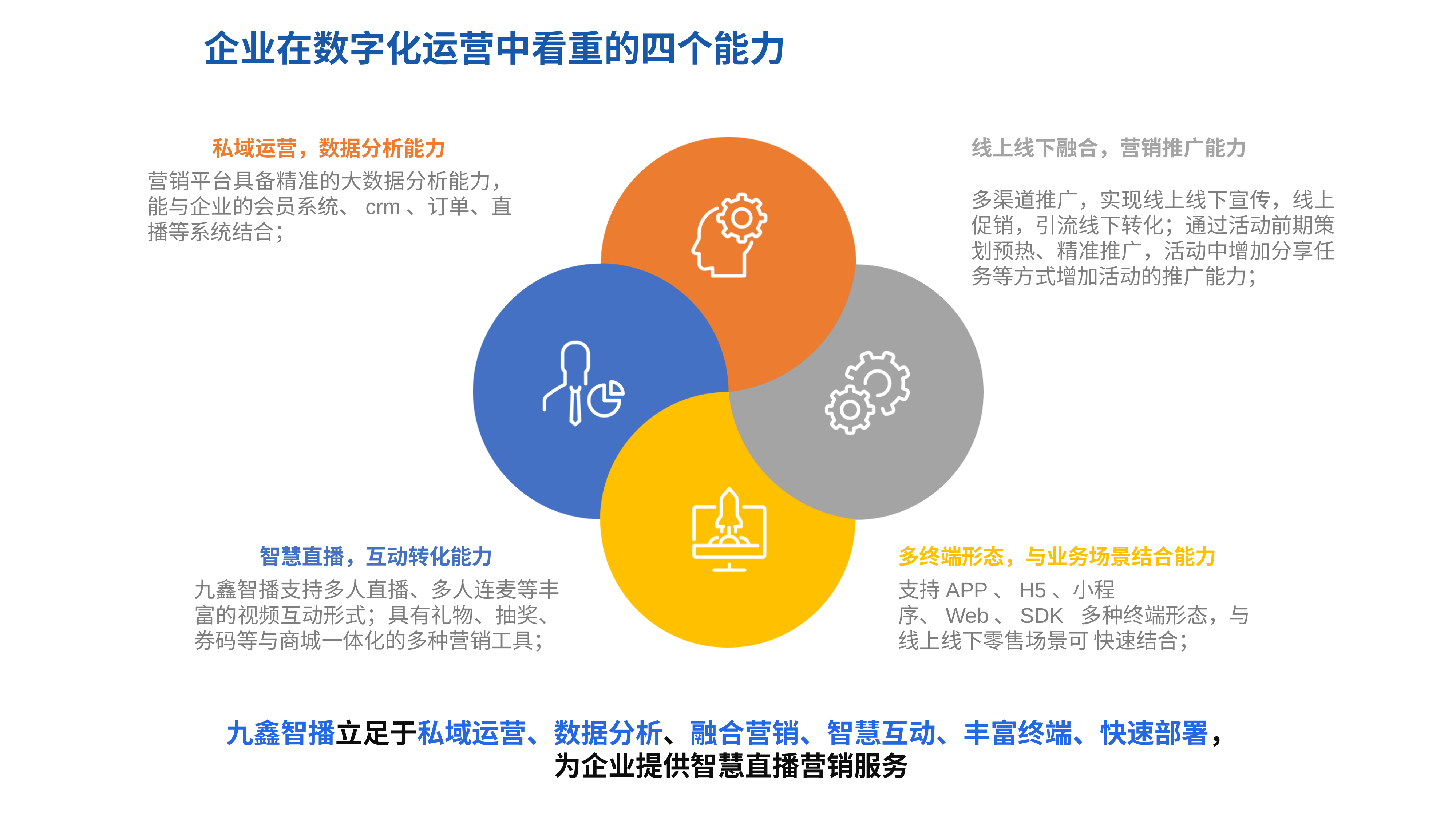

# 企业在数字化运营中看重的四个能力
私域运营，数据分析能力
营销平台具备精准的大数据分析能力， 能与企业的会员系统、crm、订单、直 播等系统结合；
线上线下融合，营销推广能力

多渠道推广，实现线上线下宣传，线上 促销，引流线下转化；通过活动前期策 划预热、精准推广，活动中增加分享任 务等方式增加活动的推广能力；

智慧直播，互动转化能力
九鑫智播支持多人直播、多人连麦等丰 富的视频互动形式；具有礼物、抽奖、 券码等与商城一体化的多种营销工具；
多终端形态，与业务场景结合能力
支持APP、H5、小程序、Web、SDK  多种终端形态，与线上线下零售场景可 快速结合；
九鑫智播立足于私域运营、数据分析、融合营销、智慧互动、丰富终端、快速部署，
为企业提供智慧直播营销服务